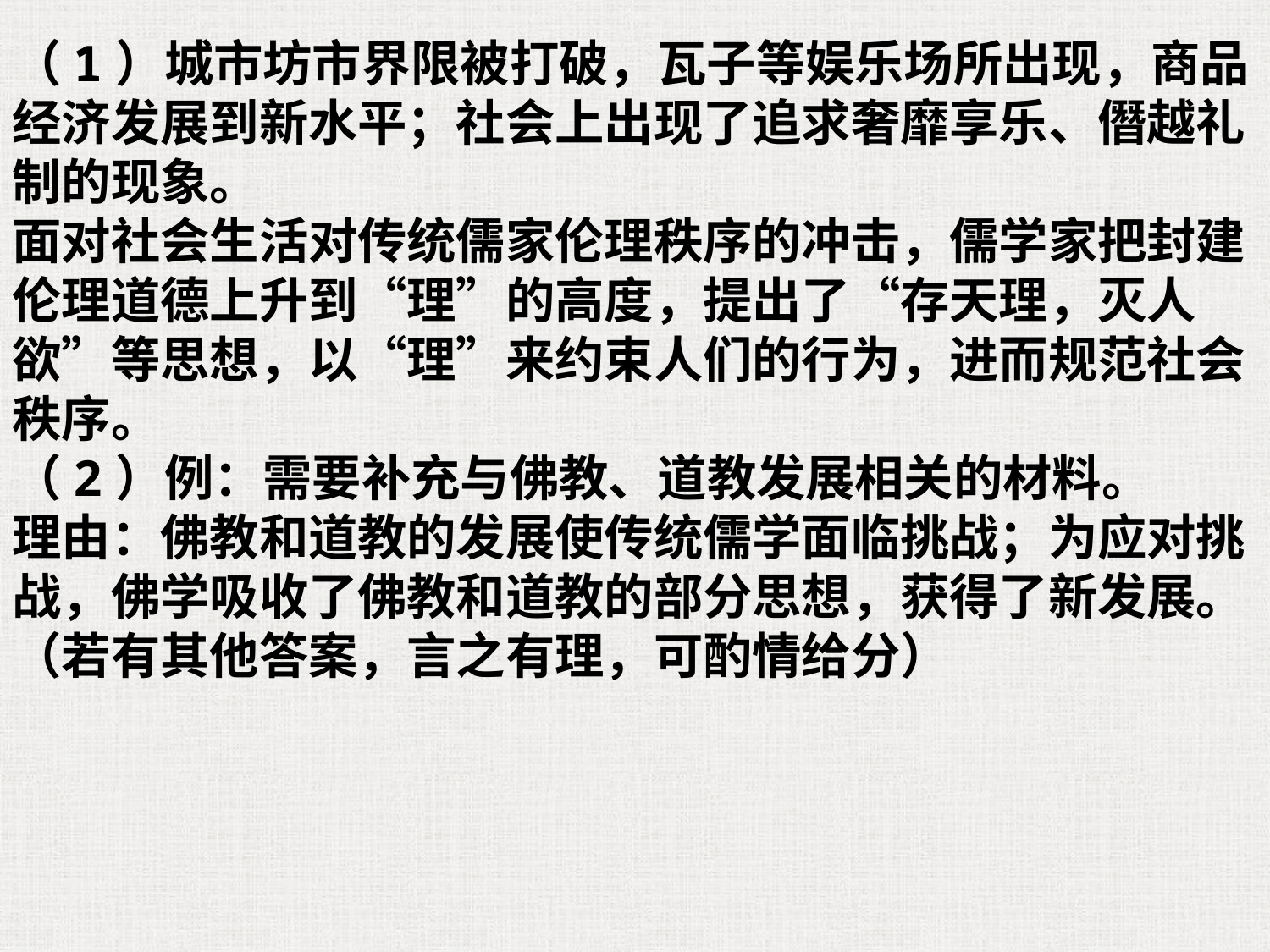

（1）城市坊市界限被打破，瓦子等娱乐场所出现，商品经济发展到新水平；社会上出现了追求奢靡享乐、僭越礼制的现象。
面对社会生活对传统儒家伦理秩序的冲击，儒学家把封建伦理道德上升到“理”的高度，提出了“存天理，灭人欲”等思想，以“理”来约束人们的行为，进而规范社会秩序。
（2）例：需要补充与佛教、道教发展相关的材料。
理由：佛教和道教的发展使传统儒学面临挑战；为应对挑战，佛学吸收了佛教和道教的部分思想，获得了新发展。
（若有其他答案，言之有理，可酌情给分）